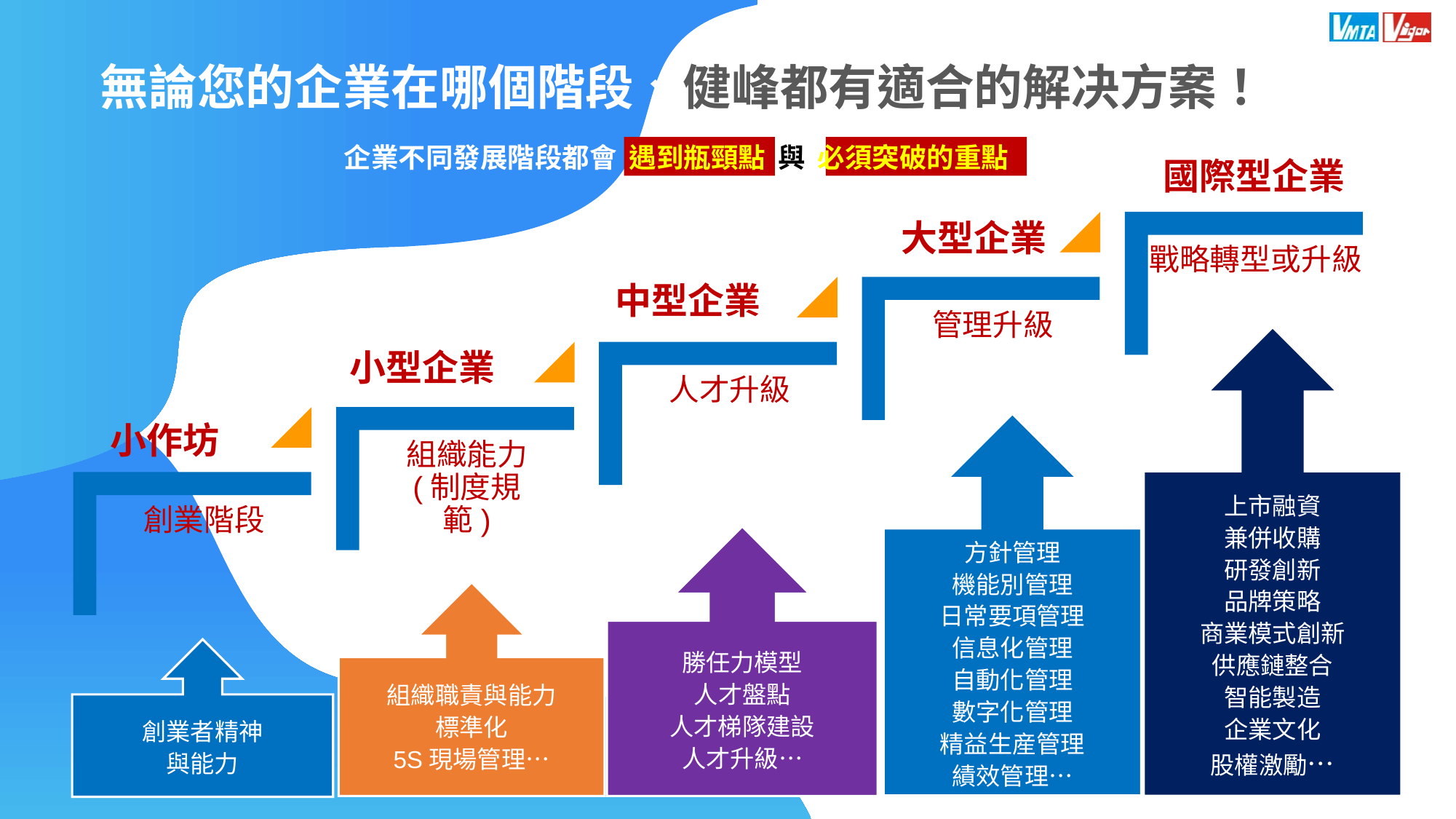

無論您的企業在哪個階段、健峰都有適合的解决方案！
企業不同發展階段都會  遇到瓶頸點  與  必須突破的重點

國際型企業
創業階段
組織能力 (制度規範)
人才升級
管理升級
戰略轉型或升級
大型企業
中型企業
上市融資
兼併收購
研發創新
品牌策略
商業模式創新
供應鏈整合
智能製造
企業文化
股權激勵…
小型企業
小作坊
方針管理
機能別管理
日常要項管理
信息化管理
自動化管理
數字化管理
精益生産管理
績效管理…
勝任力模型
人才盤點
人才梯隊建設
人才升級…
組織職責與能力
標準化
5S現場管理…
創業者精神
與能力